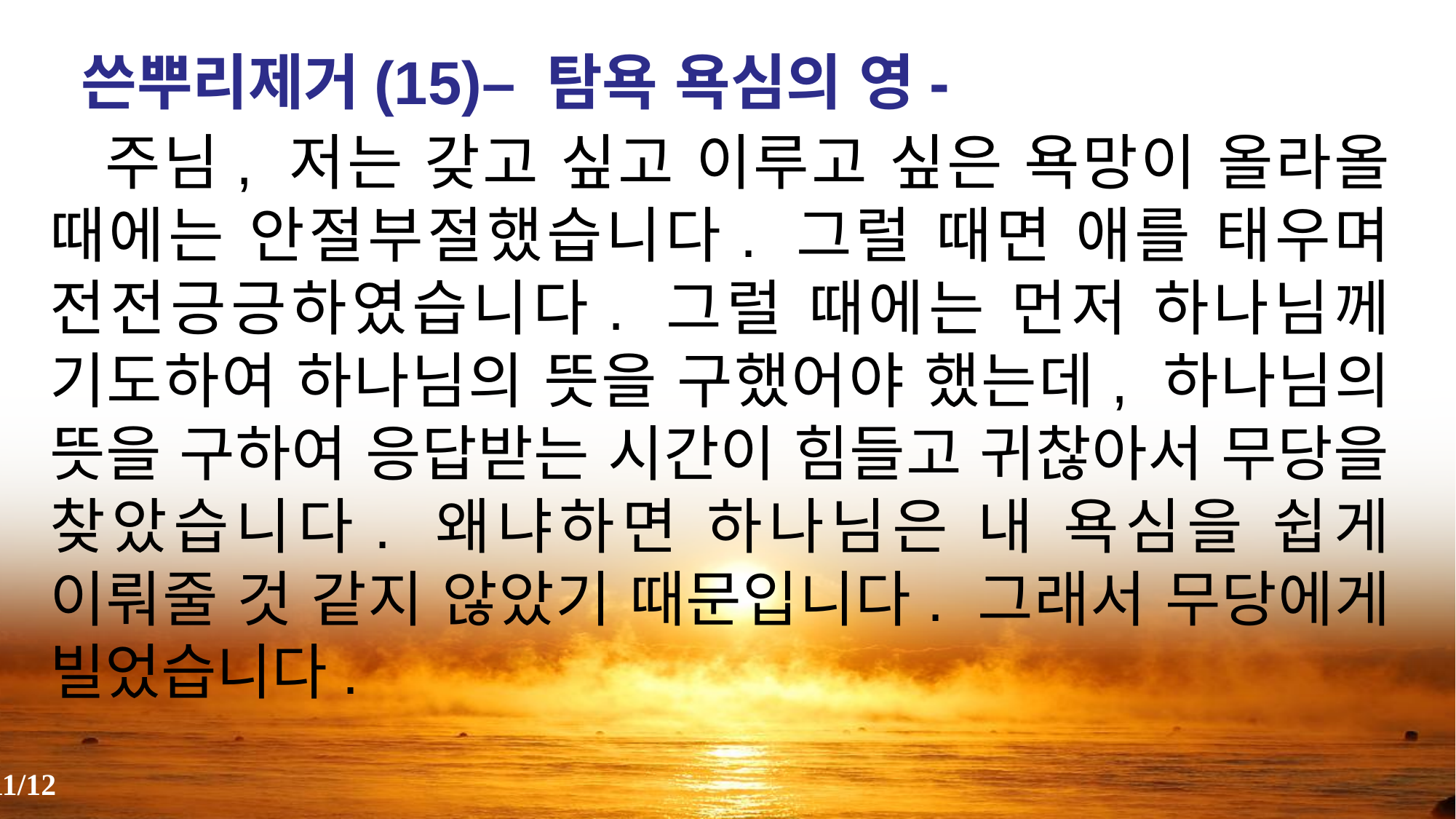

쓴뿌리제거(15)– 탐욕 욕심의 영-
  주님, 저는 갖고 싶고 이루고 싶은 욕망이 올라올 때에는 안절부절했습니다. 그럴 때면 애를 태우며 전전긍긍하였습니다. 그럴 때에는 먼저 하나님께 기도하여 하나님의 뜻을 구했어야 했는데, 하나님의 뜻을 구하여 응답받는 시간이 힘들고 귀찮아서 무당을 찾았습니다. 왜냐하면 하나님은 내 욕심을 쉽게 이뤄줄 것 같지 않았기 때문입니다. 그래서 무당에게 빌었습니다.